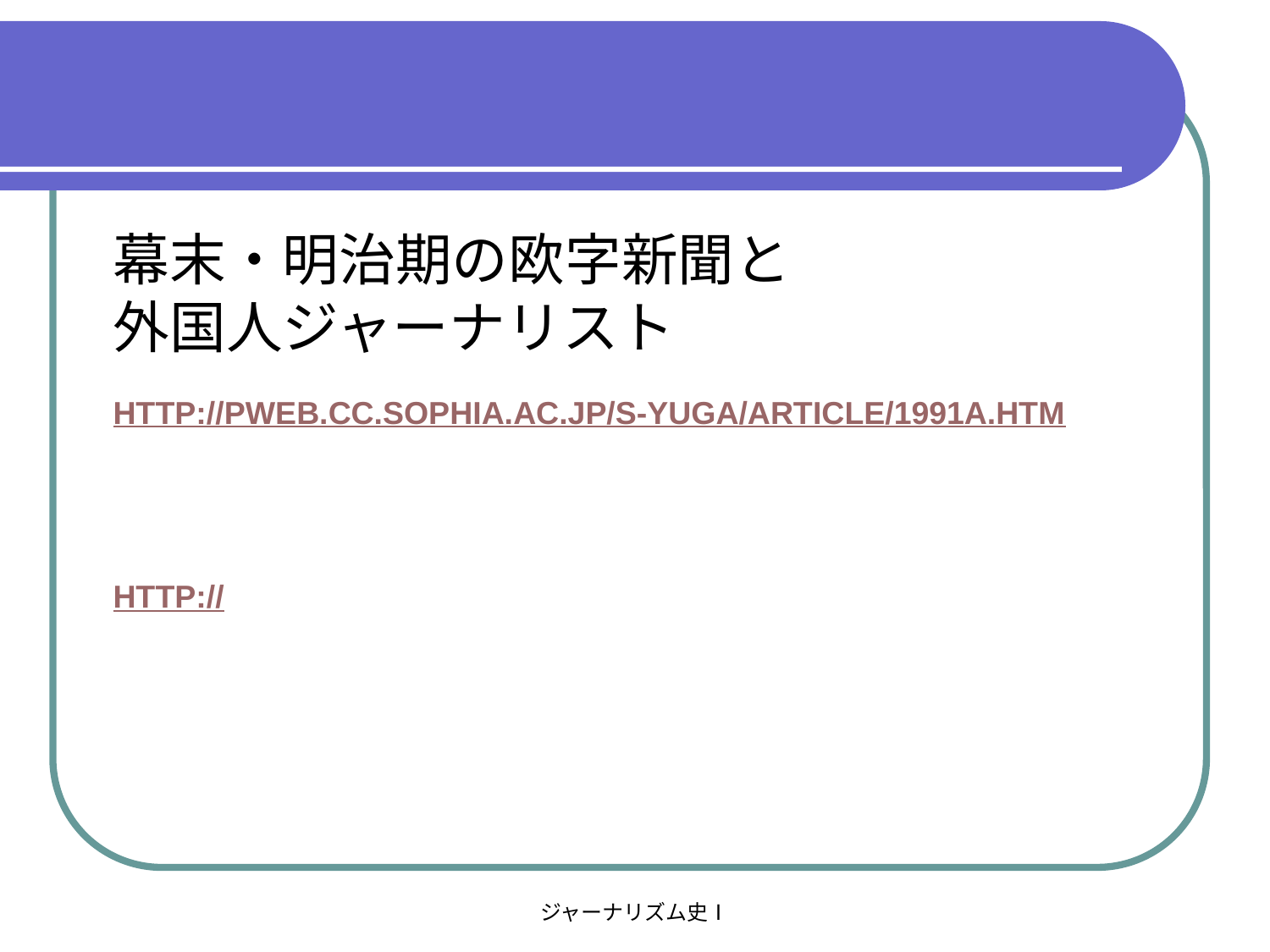

幕末・明治期の欧字新聞と
外国人ジャーナリスト
# http://pweb.cc.sophia.ac.jp/s-yuga/Article/1991a.htm http://pweb.cc.sophia.ac.jp/s-yuga/Article/Hansard93.htm http://pweb.cc.sophia.ac.jp/s-yuga/Article/Hansard93a.htm http://www.yurindo.co.jp/static/yurin/back/395_1.html
ジャーナリズム史Ⅰ